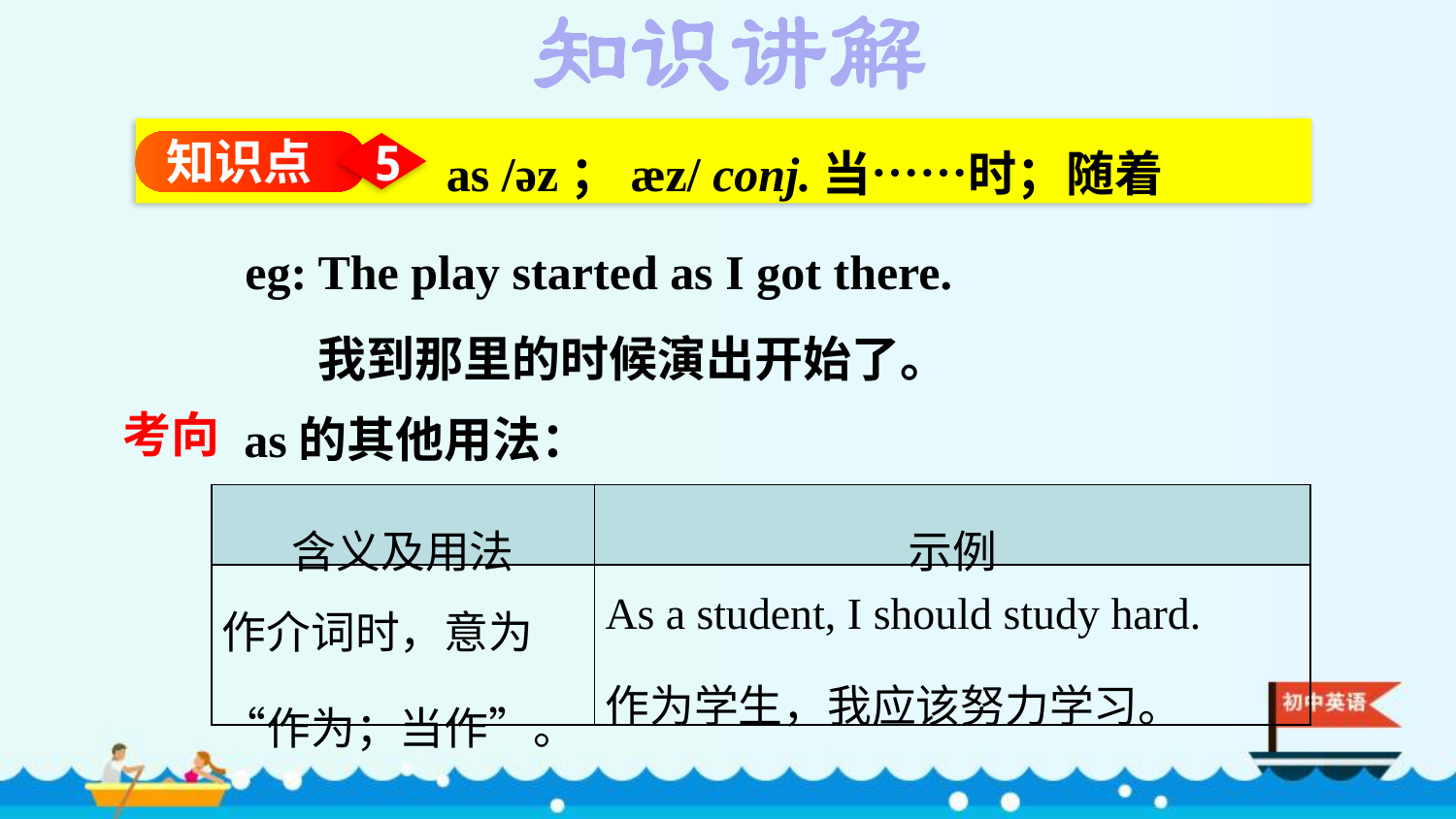

as /əz；æz/ conj.当……时；随着

知识点

5
 eg: The play started as I got there.
我到那里的时候演出开始了。
as的其他用法：
考向
| 含义及用法 | 示例 |
| --- | --- |
| 作介词时，意为“作为；当作”。 | As a student, I should study hard. 作为学生，我应该努力学习。 |